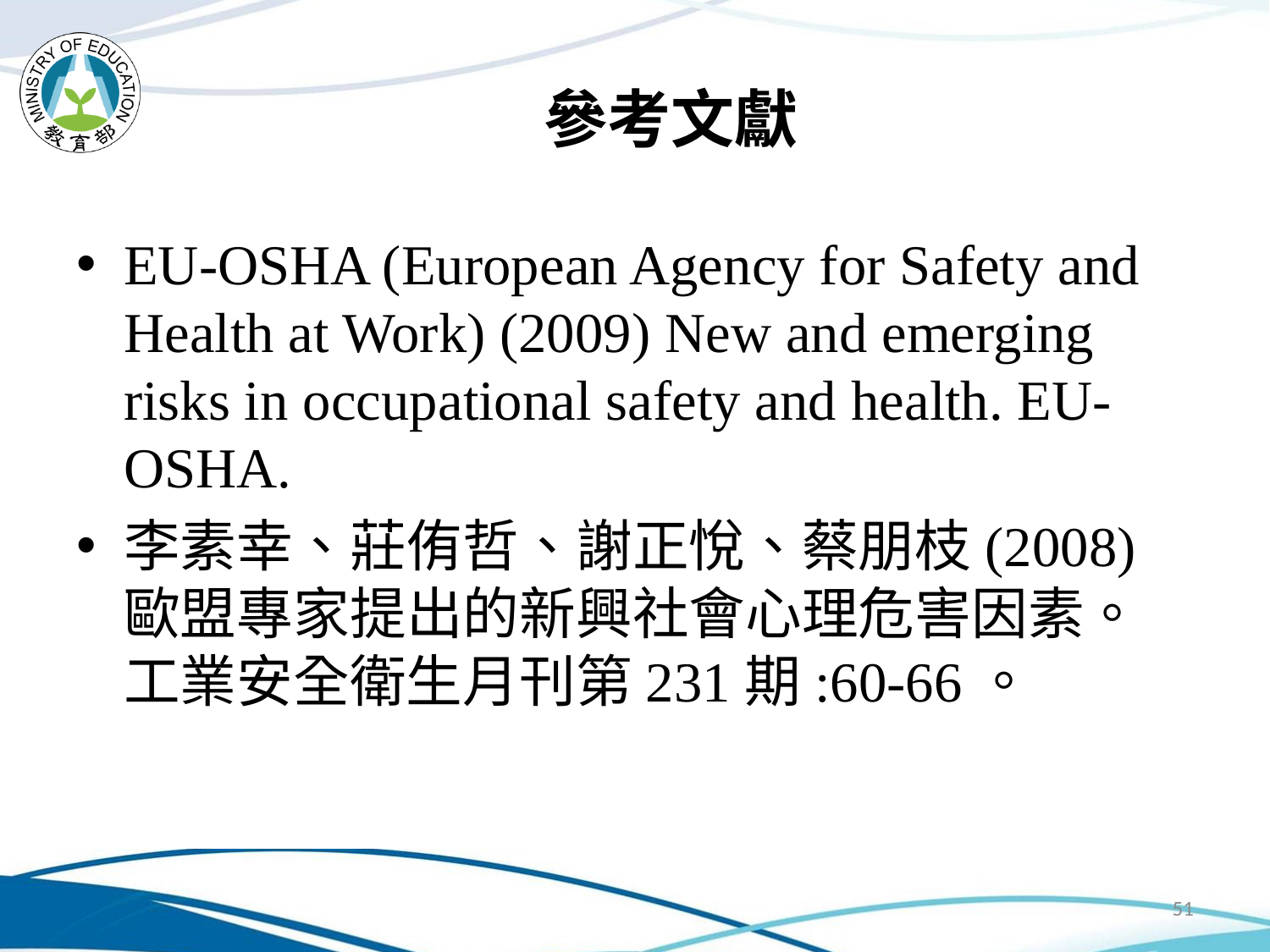

# 參考文獻
EU-OSHA (European Agency for Safety and Health at Work) (2009) New and emerging risks in occupational safety and health. EU-OSHA.
李素幸、莊侑哲、謝正悅、蔡朋枝(2008)歐盟專家提出的新興社會心理危害因素。工業安全衛生月刊第231期:60-66。
51